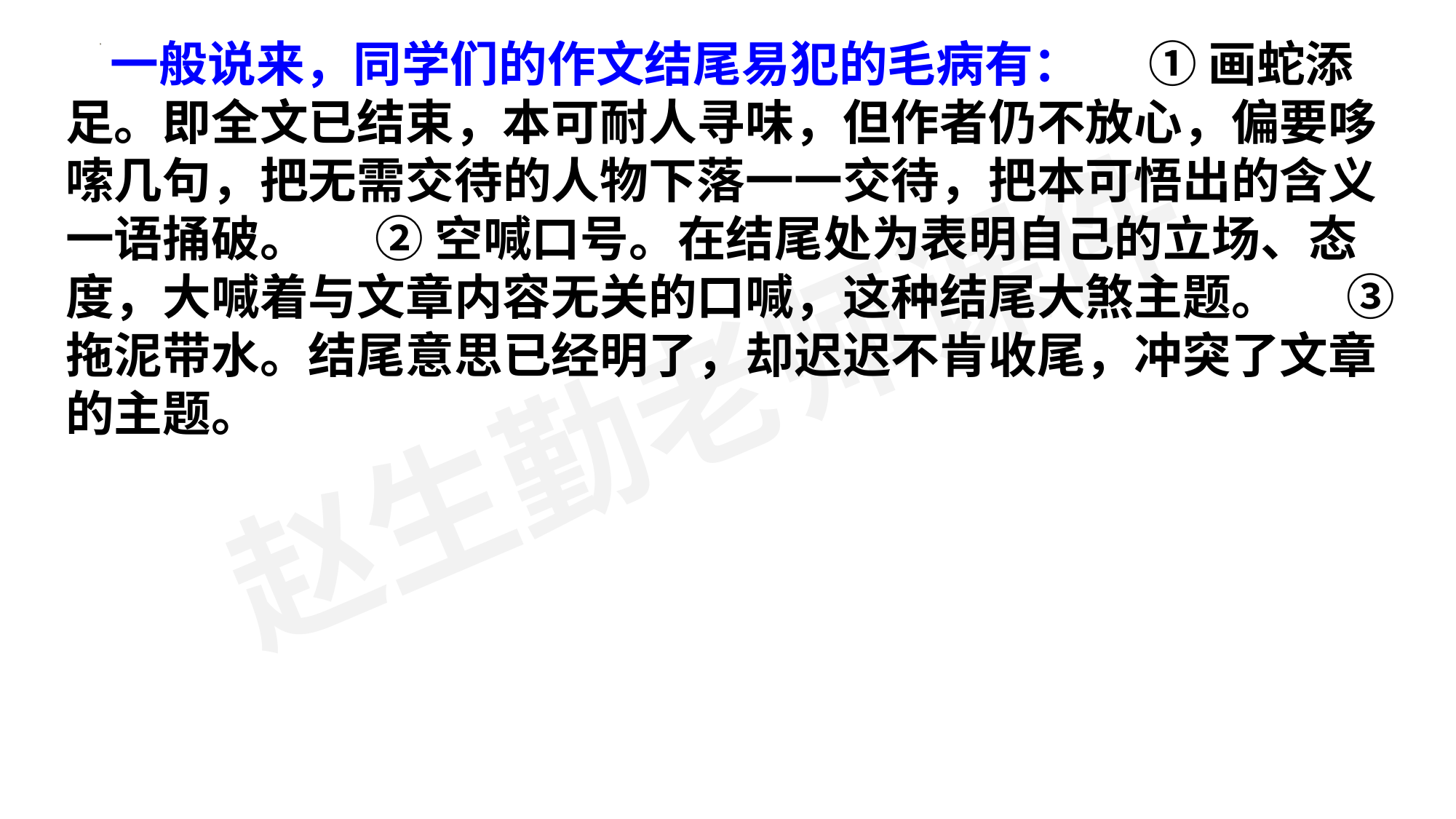

一般说来，同学们的作文结尾易犯的毛病有：      ① 画蛇添足。即全文已结束，本可耐人寻味，但作者仍不放心，偏要哆嗦几句，把无需交待的人物下落一一交待，把本可悟出的含义一语捅破。      ② 空喊口号。在结尾处为表明自己的立场、态度，大喊着与文章内容无关的口喊，这种结尾大煞主题。      ③ 拖泥带水。结尾意思已经明了，却迟迟不肯收尾，冲突了文章的主题。